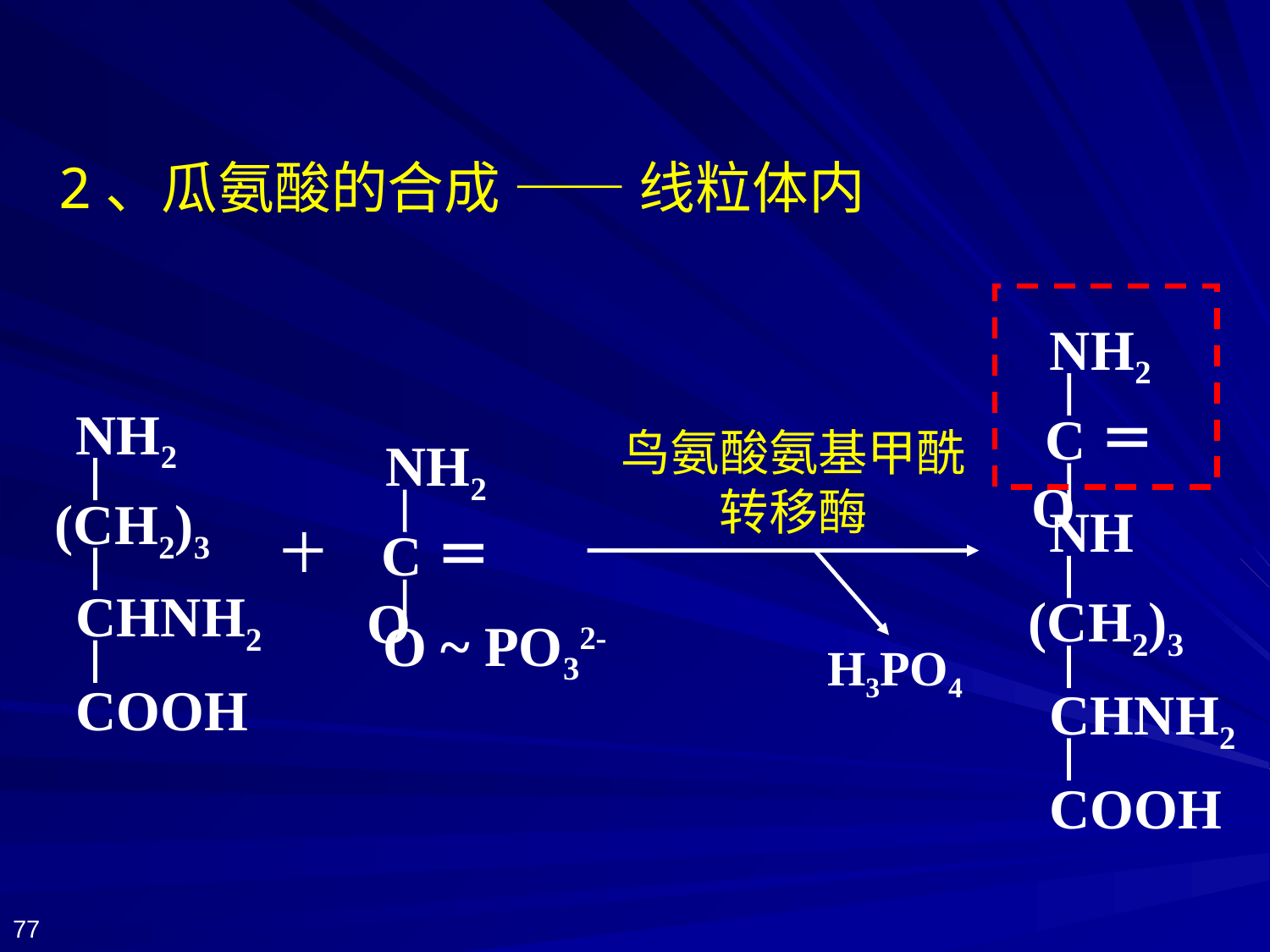

2、瓜氨酸的合成 —— 线粒体内

NH2

 C＝O

NH

CHNH2

COOH
(CH2)3
NH2

(CH2)3

CHNH2

COOH
NH2

 C＝O

O ~ PO32-

鸟氨酸氨基甲酰转移酶

H3PO4
77